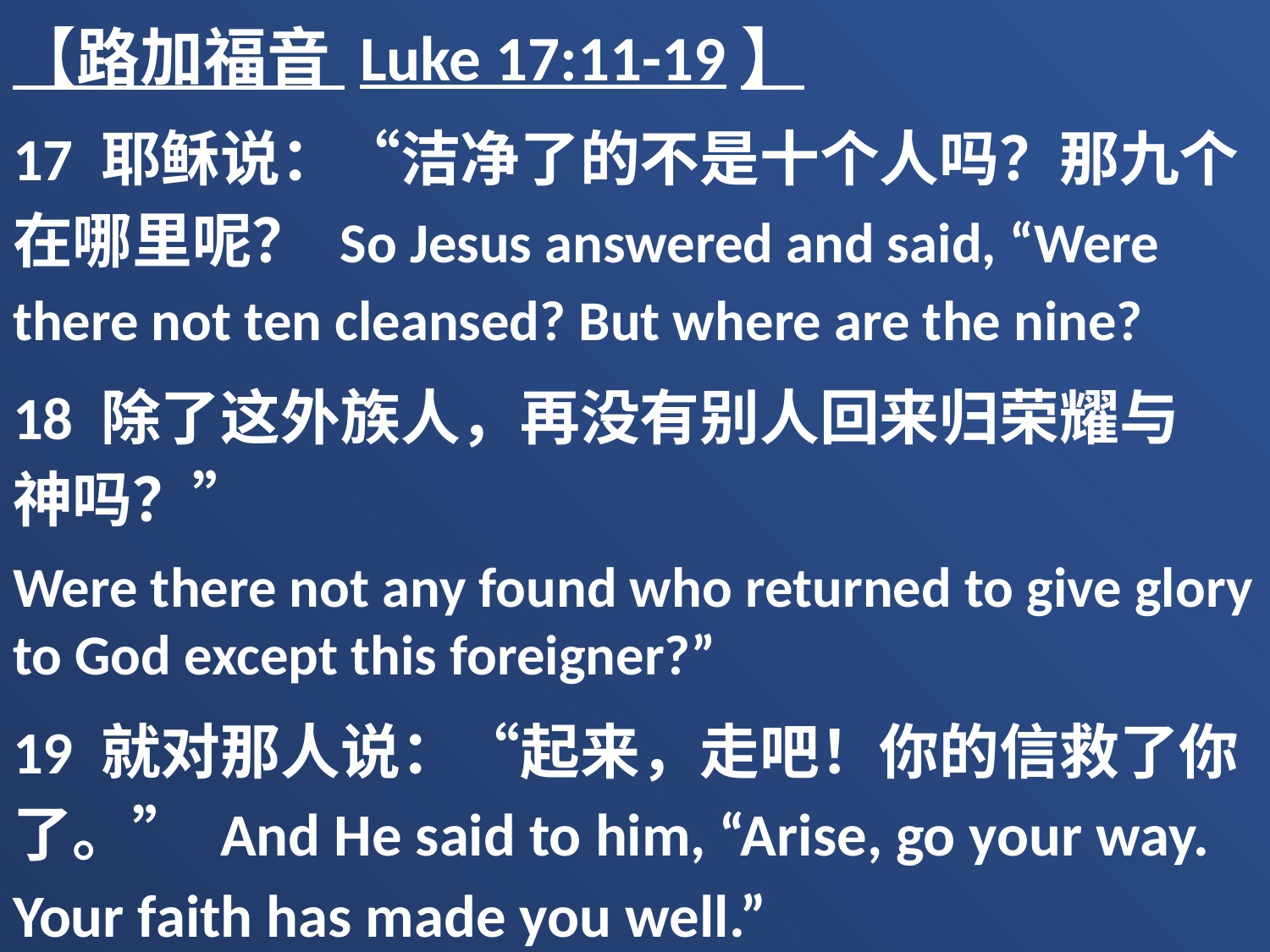

【路加福音 Luke 17:11-19】
17 耶稣说：“洁净了的不是十个人吗？那九个在哪里呢？ So Jesus answered and said, “Were there not ten cleansed? But where are the nine?
18 除了这外族人，再没有别人回来归荣耀与　神吗？”
Were there not any found who returned to give glory to God except this foreigner?”
19 就对那人说：“起来，走吧！你的信救了你了。” And He said to him, “Arise, go your way. Your faith has made you well.”